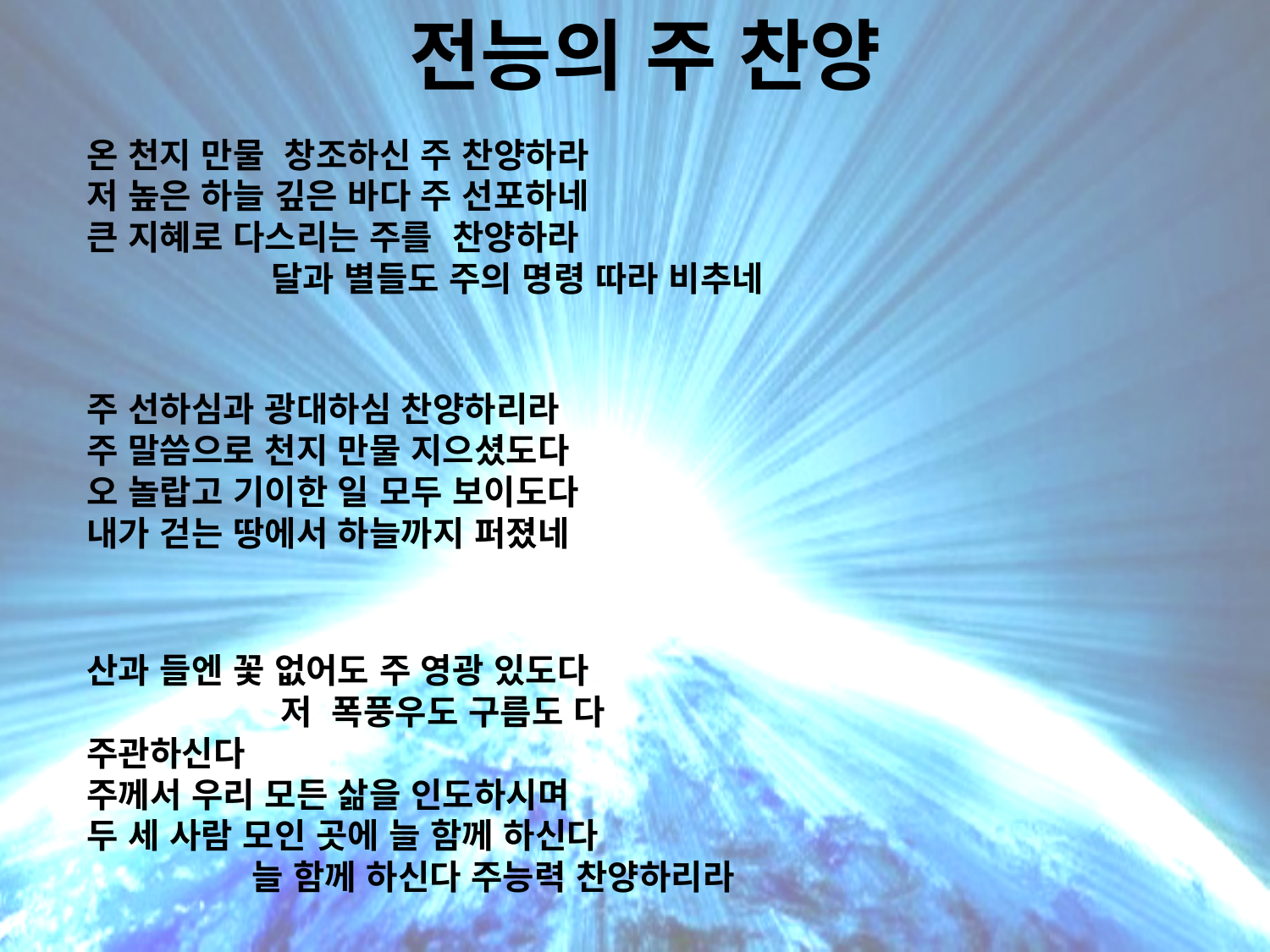

# 전능의 주 찬양
온 천지 만물  창조하신 주 찬양하라
저 높은 하늘 깊은 바다 주 선포하네
큰 지혜로 다스리는 주를  찬양하라                                        달과 별들도 주의 명령 따라 비추네
주 선하심과 광대하심 찬양하리라
주 말씀으로 천지 만물 지으셨도다
오 놀랍고 기이한 일 모두 보이도다
내가 걷는 땅에서 하늘까지 퍼졌네

산과 들엔 꽃 없어도 주 영광 있도다                                        저  폭풍우도 구름도 다  주관하신다
주께서 우리 모든 삶을 인도하시며
두 세 사람 모인 곳에 늘 함께 하신다                                    늘 함께 하신다 주능력 찬양하리라